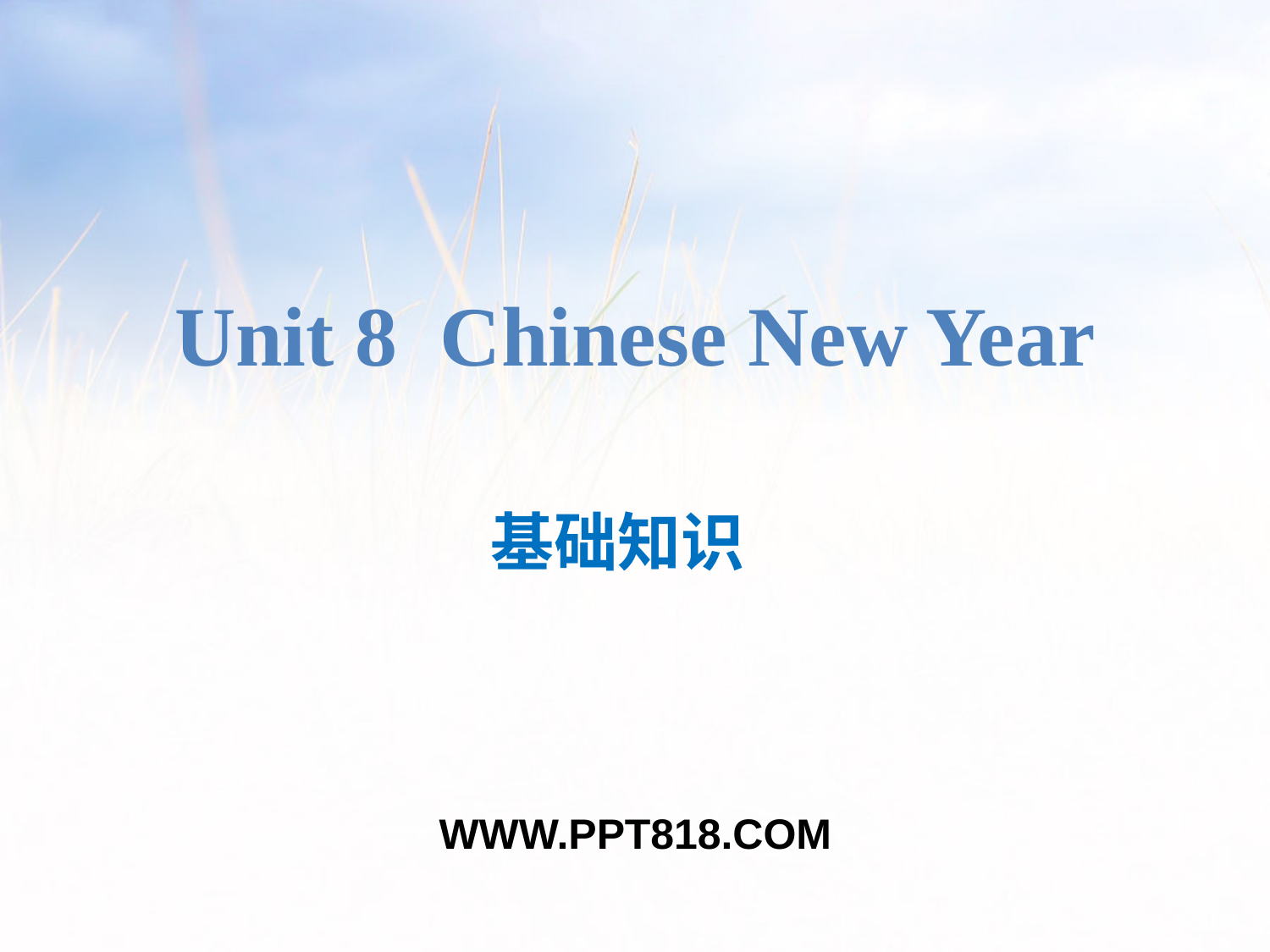

Unit 8  Chinese New Year
基础知识
WWW.PPT818.COM